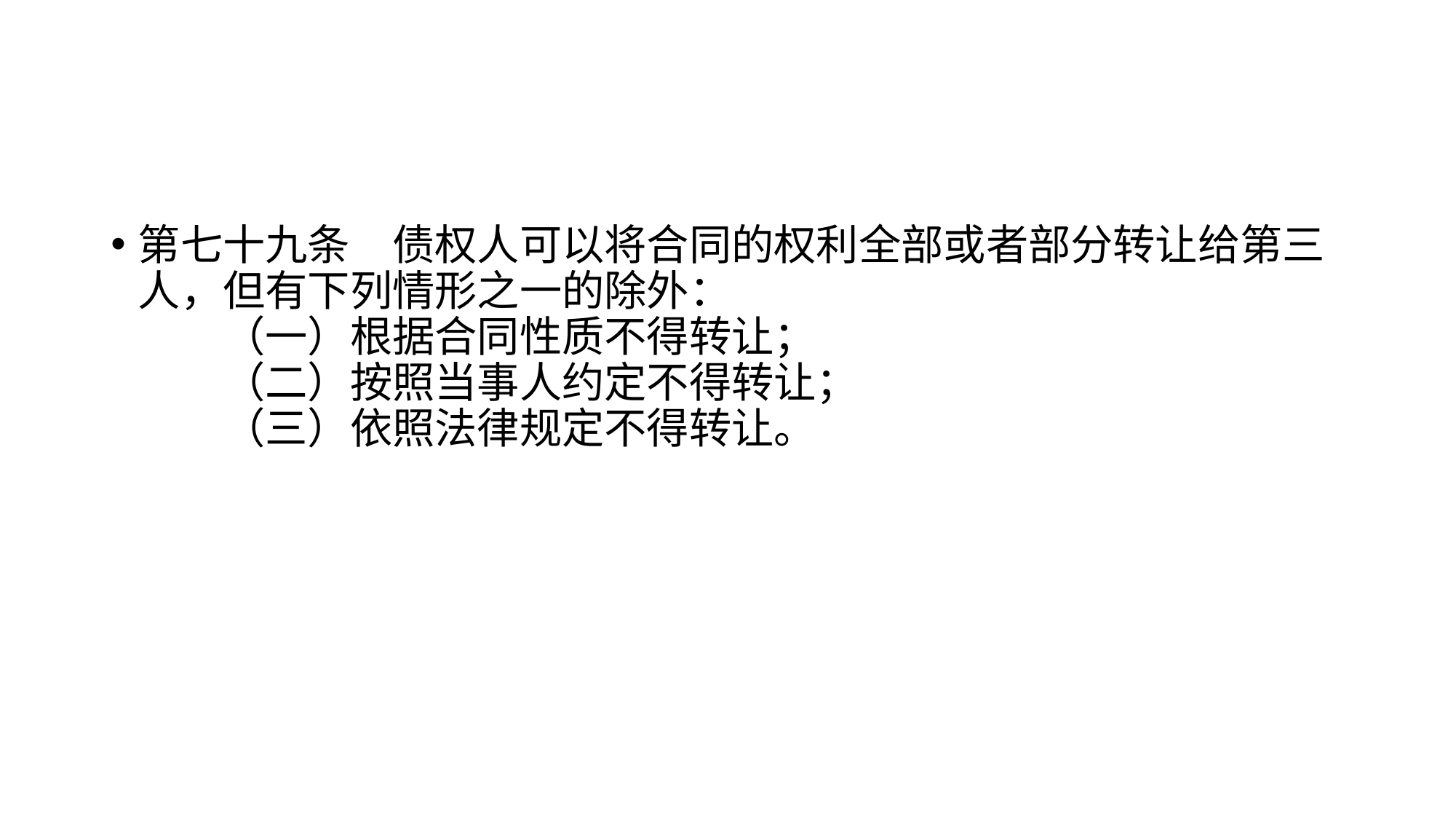

#
第七十九条　债权人可以将合同的权利全部或者部分转让给第三人，但有下列情形之一的除外：
　　（一）根据合同性质不得转让；
　　（二）按照当事人约定不得转让；
　　（三）依照法律规定不得转让。